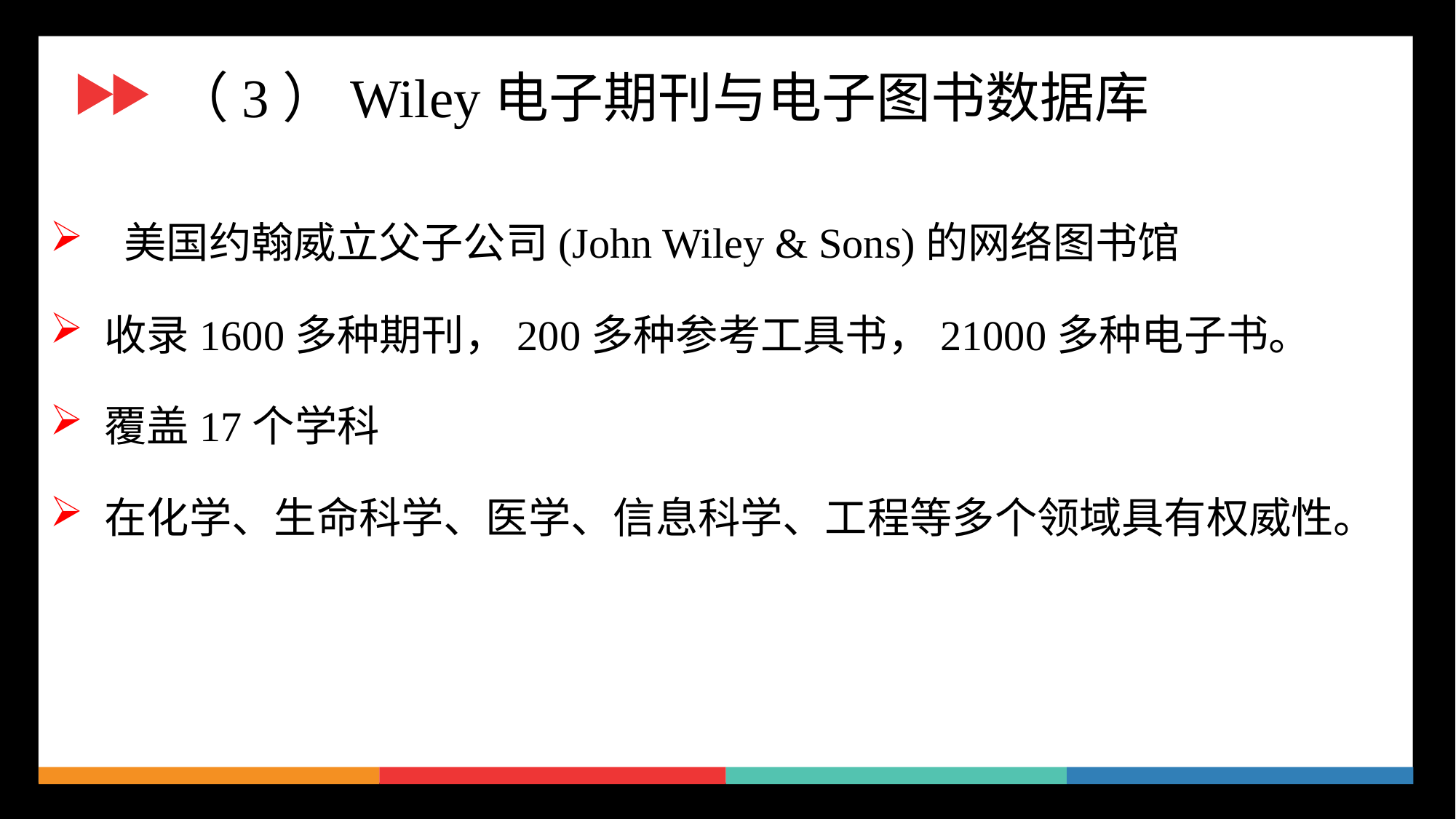

（3）Wiley电子期刊与电子图书数据库

 美国约翰威立父子公司(John Wiley & Sons)的网络图书馆
收录1600多种期刊，200多种参考工具书，21000多种电子书。
覆盖17个学科
在化学、生命科学、医学、信息科学、工程等多个领域具有权威性。